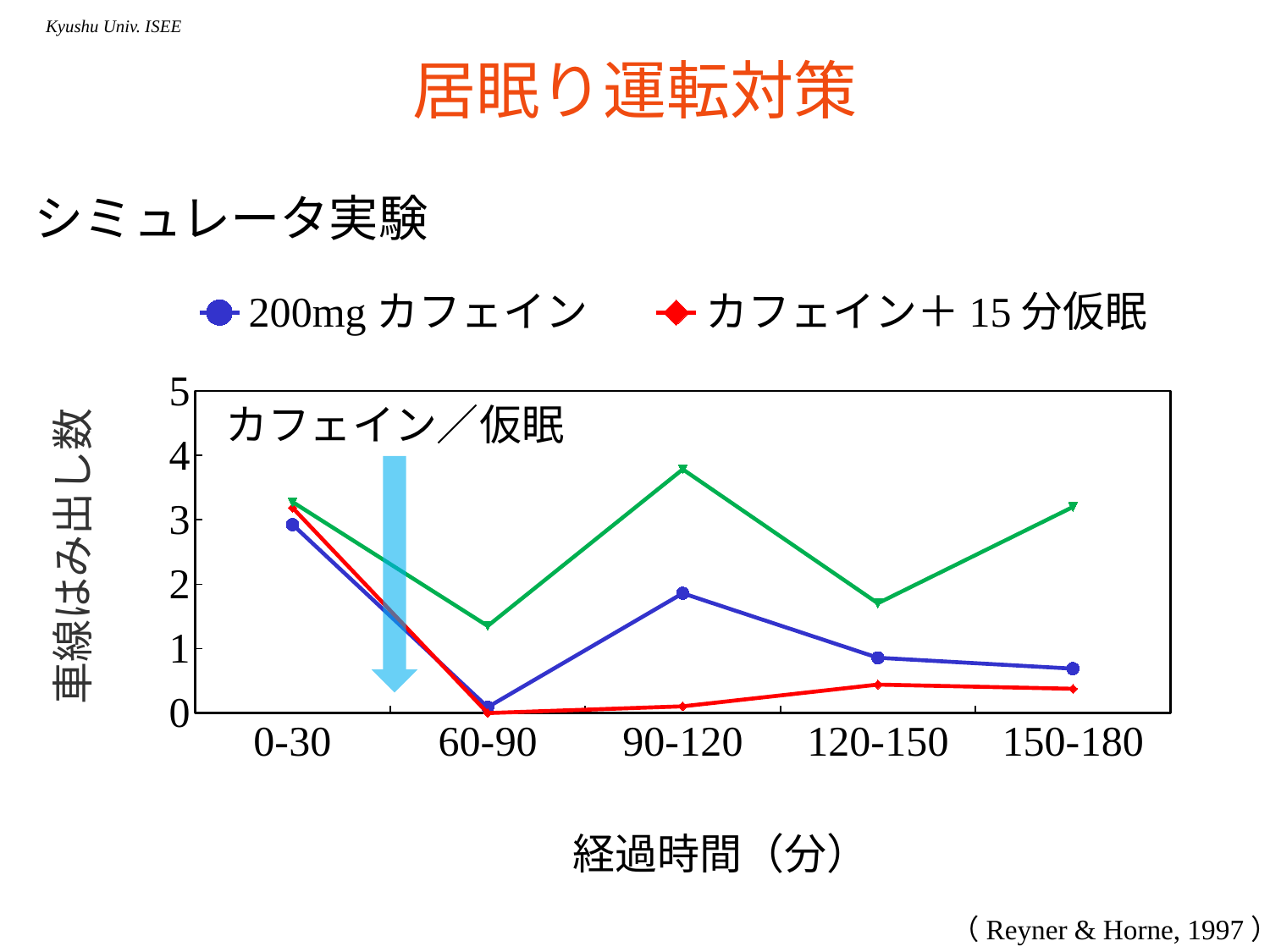

# 居眠り運転対策
シミュレータ実験

### Chart

| Category | 200mgカフェイン | カフェイン＋15分仮眠 | プラシーボ |
|---|---|---|---|
| 0-30 | 2.925 | 3.185 | 3.276 |
| 60-90 | 0.0910000000000002 | 0.0 | 1.352 |
| 90-120 | 1.859 | 0.104 | 3.783 |
| 120-150 | 0.858 | 0.442 | 1.703 |
| 150-180 | 0.689 | 0.377 | 3.198 |
カフェイン／仮眠

（Reyner & Horne, 1997）